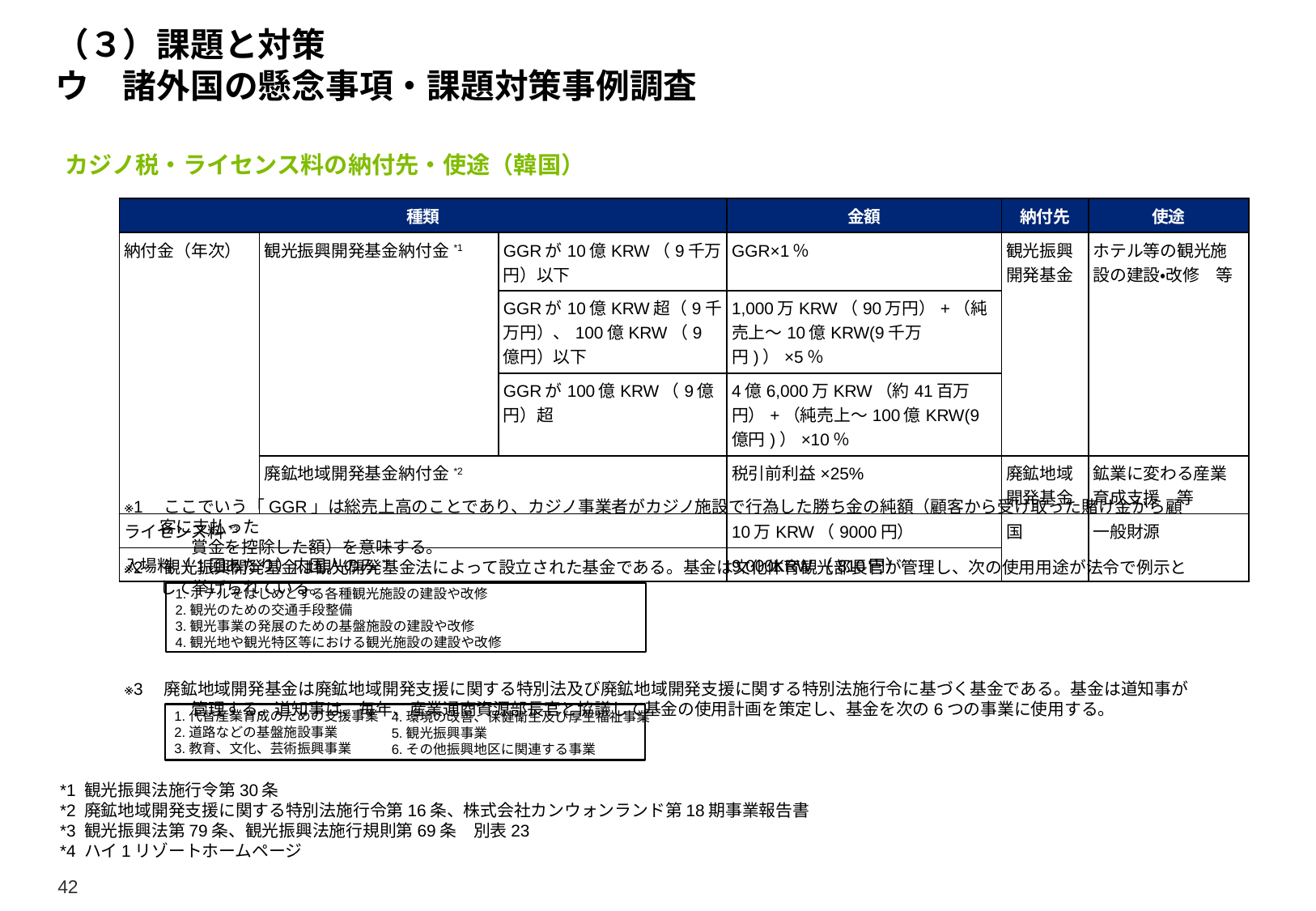

# （３）課題と対策 ウ　諸外国の懸念事項・課題対策事例調査
カジノ税・ライセンス料の納付先・使途（韓国）
| 種類 |  |  | 金額 | 納付先 | 使途 |
| --- | --- | --- | --- | --- | --- |
| 納付金（年次） | 観光振興開発基金納付金\*1 | GGRが10億KRW（9千万円）以下 | GGR×1％ | 観光振興開発基金 | ホテル等の観光施設の建設・改修　等 |
|  |  | GGRが10億KRW超（9千万円）、100億KRW（9億円）以下 | 1,000万KRW（90万円）+（純売上～10億KRW(9千万円)）×5％ |  |  |
|  |  | GGRが100億KRW（9億円）超 | 4億6,000万KRW（約41百万円）+（純売上～100億KRW(9億円)）×10％ |  |  |
|  | 廃鉱地域開発基金納付金\*2 |  | 税引前利益×25% | 廃鉱地域開発基金 | 鉱業に変わる産業 育成支援　等 |
| ライセンス料\*3 |  |  | 10万KRW（9000円） | 国 | 一般財源 |
| 入場料（1回あたり）内国人のみ\*4 |  |  | 9,000KRW（810円） |  |  |
※1　ここでいう「GGR」は総売上高のことであり、カジノ事業者がカジノ施設で行為した勝ち金の純額（顧客から受け取った賭け金から顧客に支払った
　　　　賞金を控除した額）を意味する。
※2　観光振興開発基金は観光開発基金法によって設立された基金である。基金は文化体育観光部長官が管理し、次の使用用途が法令で例示として挙げられている。

※3　廃鉱地域開発基金は廃鉱地域開発支援に関する特別法及び廃鉱地域開発支援に関する特別法施行令に基づく基金である。基金は道知事が
　　　　管理する。道知事は、毎年、産業通商資源部長官と協議して基金の使用計画を策定し、基金を次の6つの事業に使用する。

1.ホテルをはじめとする各種観光施設の建設や改修
2.観光のための交通手段整備
3.観光事業の発展のための基盤施設の建設や改修
4.観光地や観光特区等における観光施設の建設や改修

1.代替産業育成のための支援事業
2.道路などの基盤施設事業
3.教育、文化、芸術振興事業
4.環境の改善、保健衛生及び厚生福祉事業
5.観光振興事業
6.その他振興地区に関連する事業

*1 観光振興法施行令第30条
*2 廃鉱地域開発支援に関する特別法施行令第16条、株式会社カンウォンランド第18期事業報告書
*3 観光振興法第79条、観光振興法施行規則第69条　別表23
*4 ハイ1リゾートホームページ
42